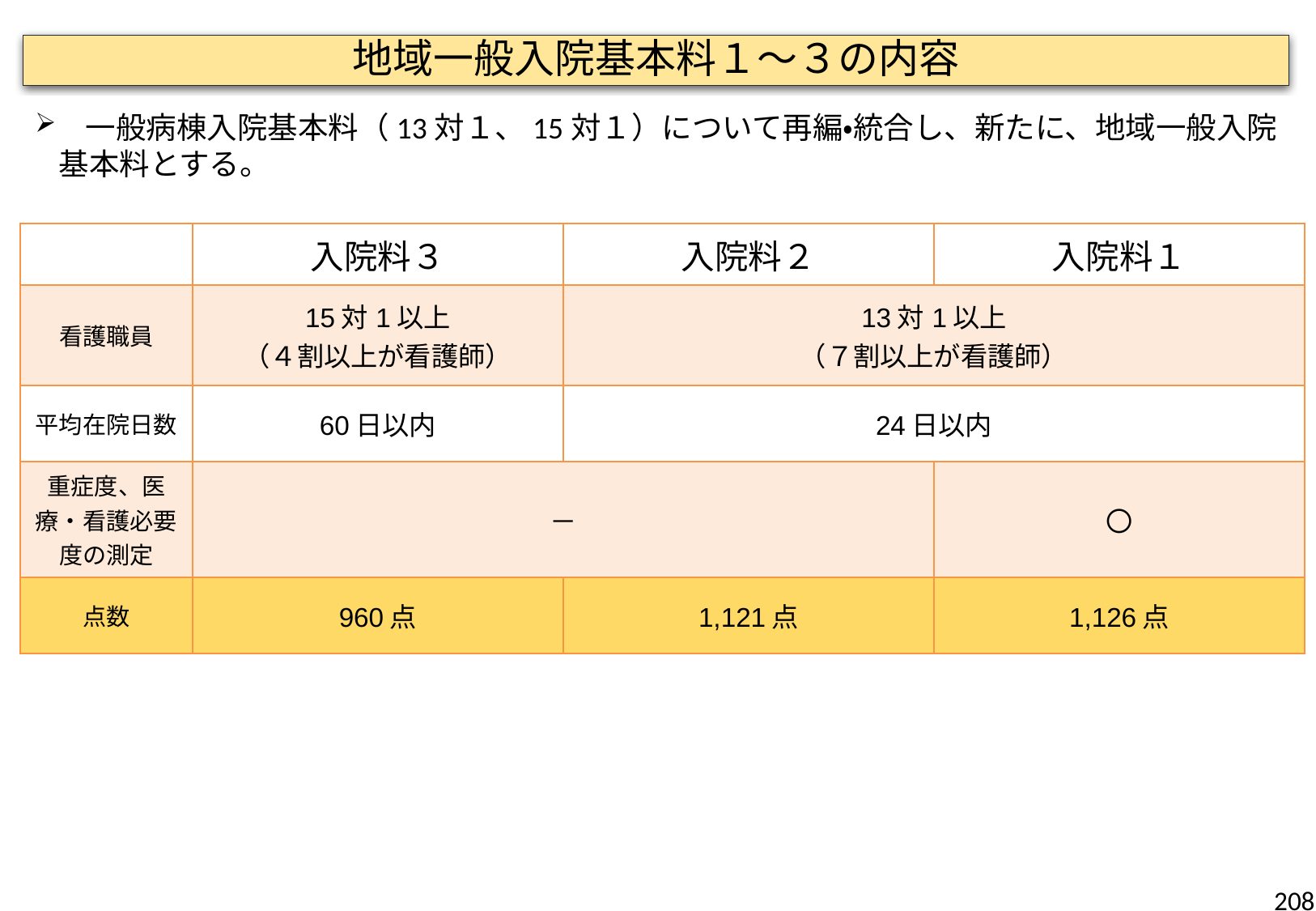

地域一般入院基本料１～３の内容

　一般病棟入院基本料（13対１、15対１）について再編・統合し、新たに、地域一般入院基本料とする。
|  | 入院料３ | 入院料２ | 入院料１ |
| --- | --- | --- | --- |
| 看護職員 | 15対1以上 （４割以上が看護師） | 13対1以上 （７割以上が看護師） |  |
| 平均在院日数 | 60日以内 | 24日以内 |  |
| 重症度、医療・看護必要度の測定 | － |  | 〇 |
| 点数 | 960点 | 1,121点 | 1,126点 |
208